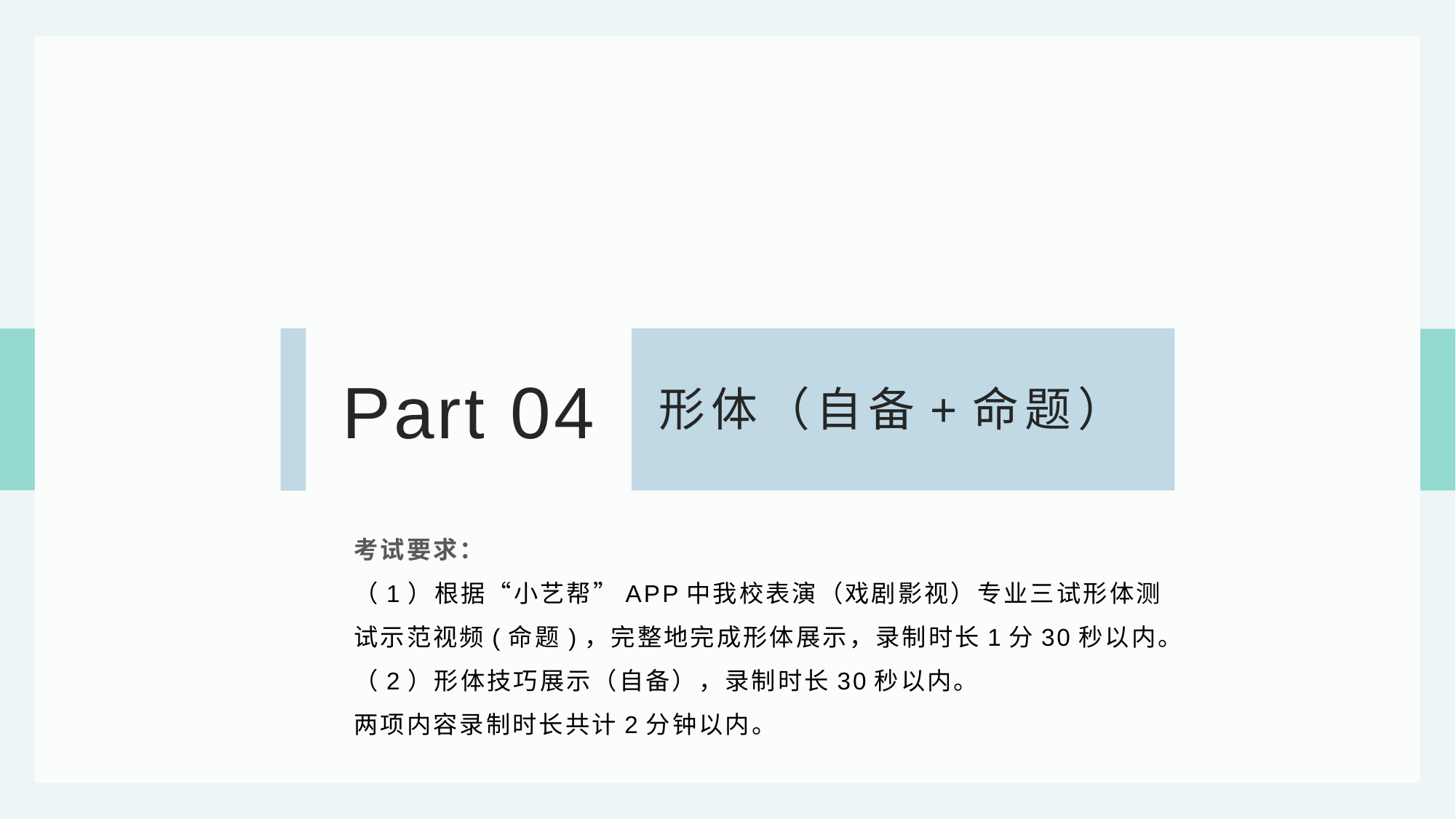

Part 04

形体（自备+命题）
考试要求：
（1）根据“小艺帮”APP中我校表演（戏剧影视）专业三试形体测试示范视频(命题)，完整地完成形体展示，录制时长1分30秒以内。
（2）形体技巧展示（自备），录制时长30秒以内。
两项内容录制时长共计2分钟以内。